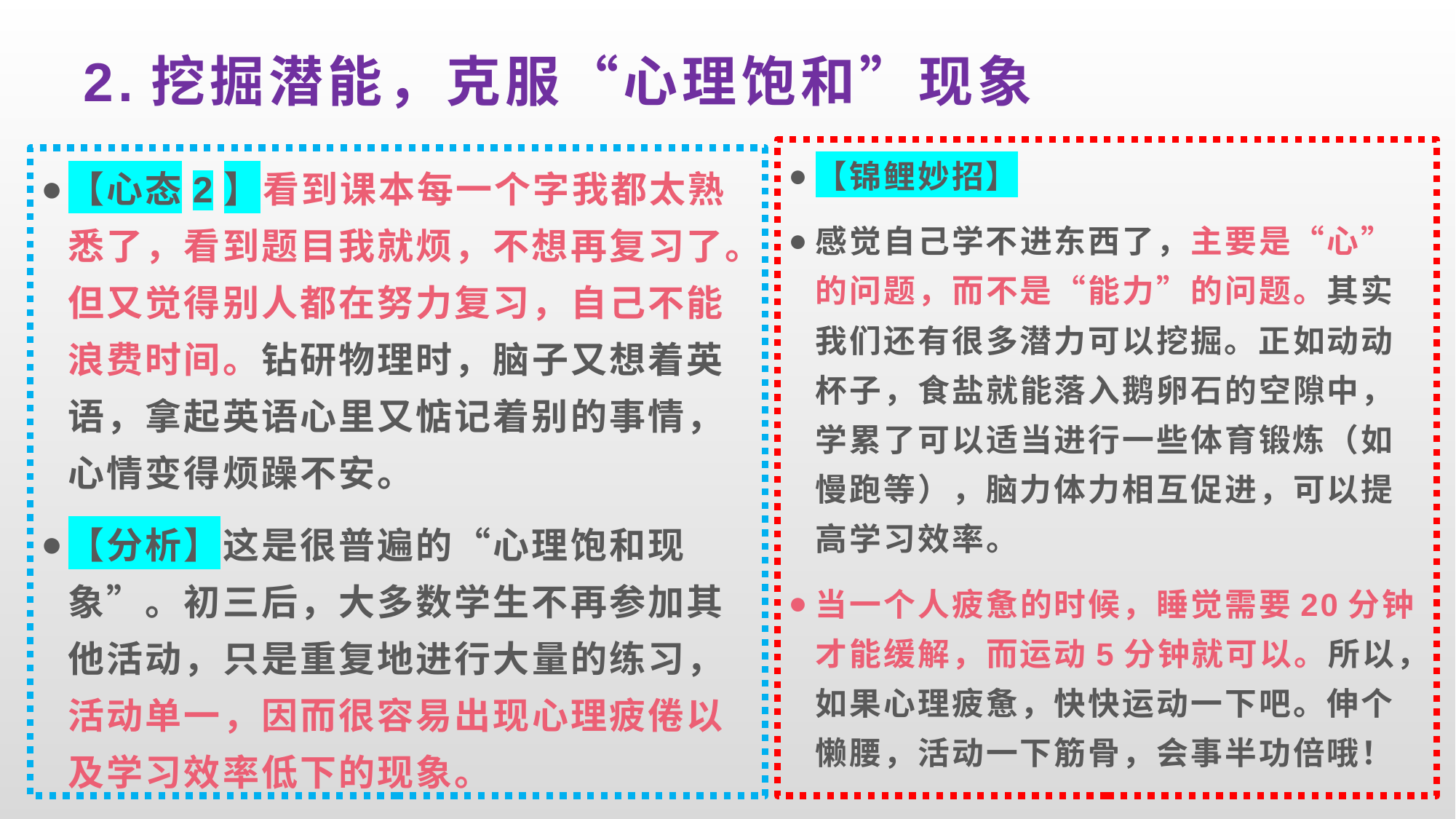

# 2.挖掘潜能，克服“心理饱和”现象
【锦鲤妙招】
感觉自己学不进东西了，主要是“心”的问题，而不是“能力”的问题。其实我们还有很多潜力可以挖掘。正如动动杯子，食盐就能落入鹅卵石的空隙中，学累了可以适当进行一些体育锻炼（如慢跑等），脑力体力相互促进，可以提高学习效率。
当一个人疲惫的时候，睡觉需要20分钟才能缓解，而运动5分钟就可以。所以，如果心理疲惫，快快运动一下吧。伸个懒腰，活动一下筋骨，会事半功倍哦！
【心态2】看到课本每一个字我都太熟悉了，看到题目我就烦，不想再复习了。但又觉得别人都在努力复习，自己不能浪费时间。钻研物理时，脑子又想着英语，拿起英语心里又惦记着别的事情，心情变得烦躁不安。
【分析】这是很普遍的“心理饱和现象”。初三后，大多数学生不再参加其他活动，只是重复地进行大量的练习，活动单一，因而很容易出现心理疲倦以及学习效率低下的现象。